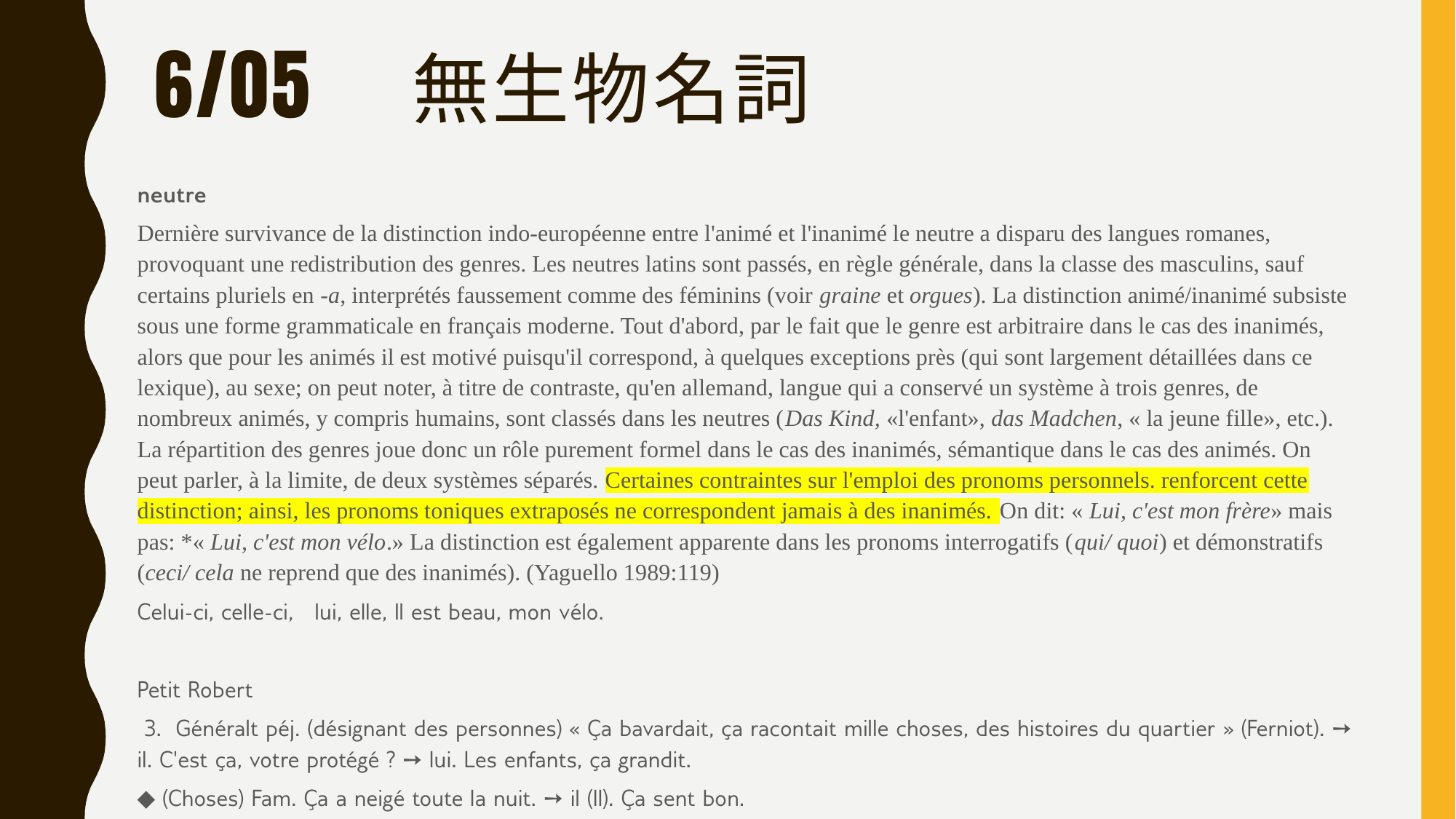

# 6/05　無生物名詞
neutre
Dernière survivance de la distinction indo-européenne entre l'animé et l'inanimé le neutre a disparu des langues romanes, provoquant une redistribution des genres. Les neutres latins sont passés, en règle générale, dans la classe des masculins, sauf certains pluriels en -a, interprétés faussement comme des féminins (voir graine et orgues). La distinction animé/inanimé subsiste sous une forme grammaticale en français moderne. Tout d'abord, par le fait que le genre est arbitraire dans le cas des inanimés, alors que pour les animés il est motivé puisqu'il correspond, à quelques exceptions près (qui sont largement détaillées dans ce lexique), au sexe; on peut noter, à titre de contraste, qu'en allemand, langue qui a conservé un système à trois genres, de nombreux animés, y compris humains, sont classés dans les neutres (Das Kind, «l'enfant», das Madchen, « la jeune fille», etc.). La répartition des genres joue donc un rôle purement formel dans le cas des inanimés, sémantique dans le cas des animés. On peut parler, à la limite, de deux systèmes séparés. Certaines contraintes sur l'emploi des pronoms personnels. renforcent cette distinction; ainsi, les pronoms toniques extraposés ne correspondent jamais à des inanimés. On dit: « Lui, c'est mon frère» mais pas: *« Lui, c'est mon vélo.» La distinction est également apparente dans les pronoms interrogatifs (qui/ quoi) et démonstratifs (ceci/ cela ne reprend que des inanimés). (Yaguello 1989:119)
Celui-ci, celle-ci,   lui, elle, Il est beau, mon vélo.

Petit Robert
 3.  Généralt péj. (désignant des personnes) « Ça bavardait, ça racontait mille choses, des histoires du quartier » (Ferniot). ➙ il. C'est ça, votre protégé ? ➙ lui. Les enfants, ça grandit.
◆ (Choses) Fam. Ça a neigé toute la nuit. ➙ il (II). Ça sent bon.